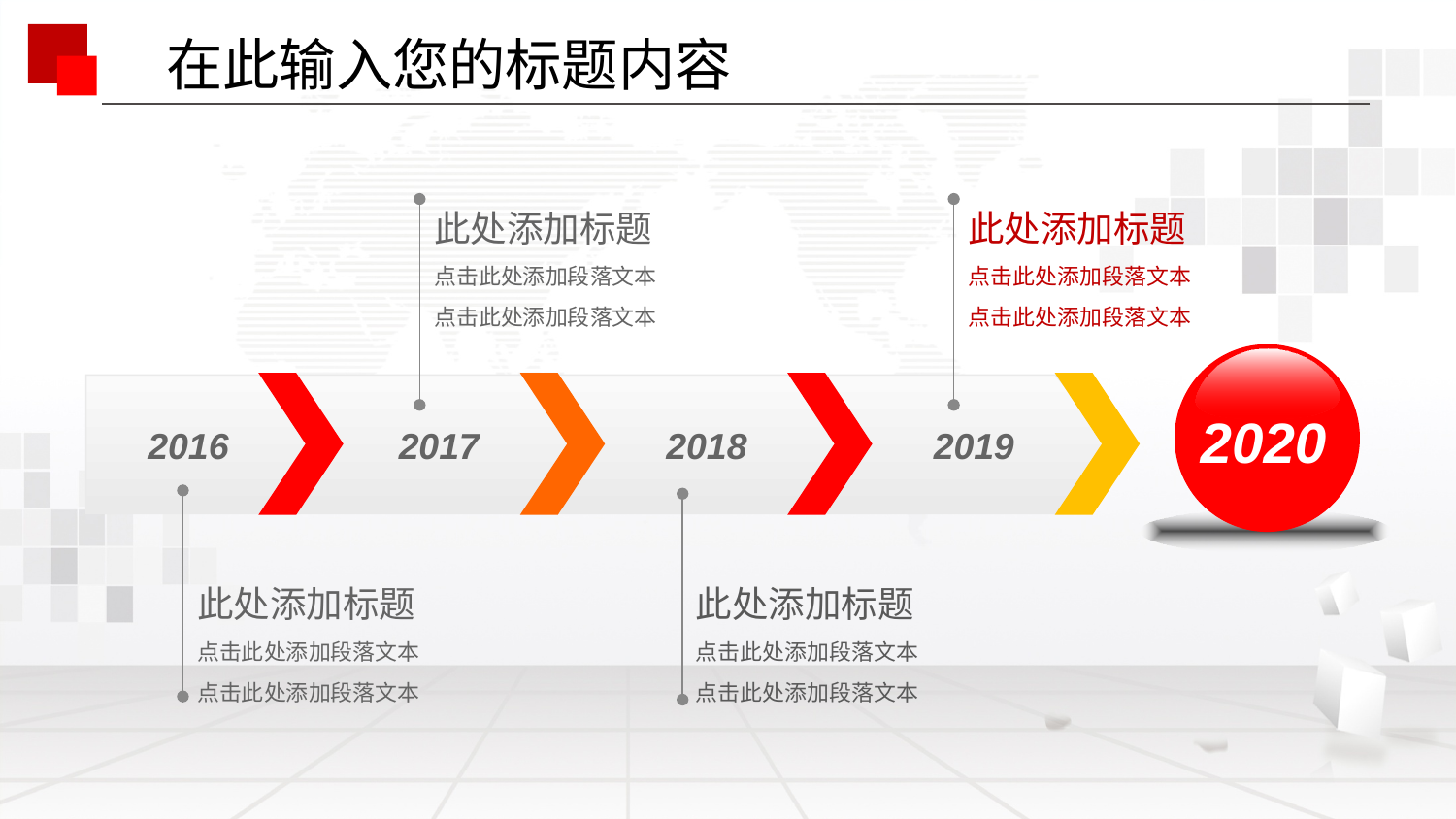

在此输入您的标题内容
此处添加标题
点击此处添加段落文本
点击此处添加段落文本
此处添加标题
点击此处添加段落文本
点击此处添加段落文本

2020

2016
2017
2018
2019
此处添加标题
点击此处添加段落文本
点击此处添加段落文本
此处添加标题
点击此处添加段落文本
点击此处添加段落文本